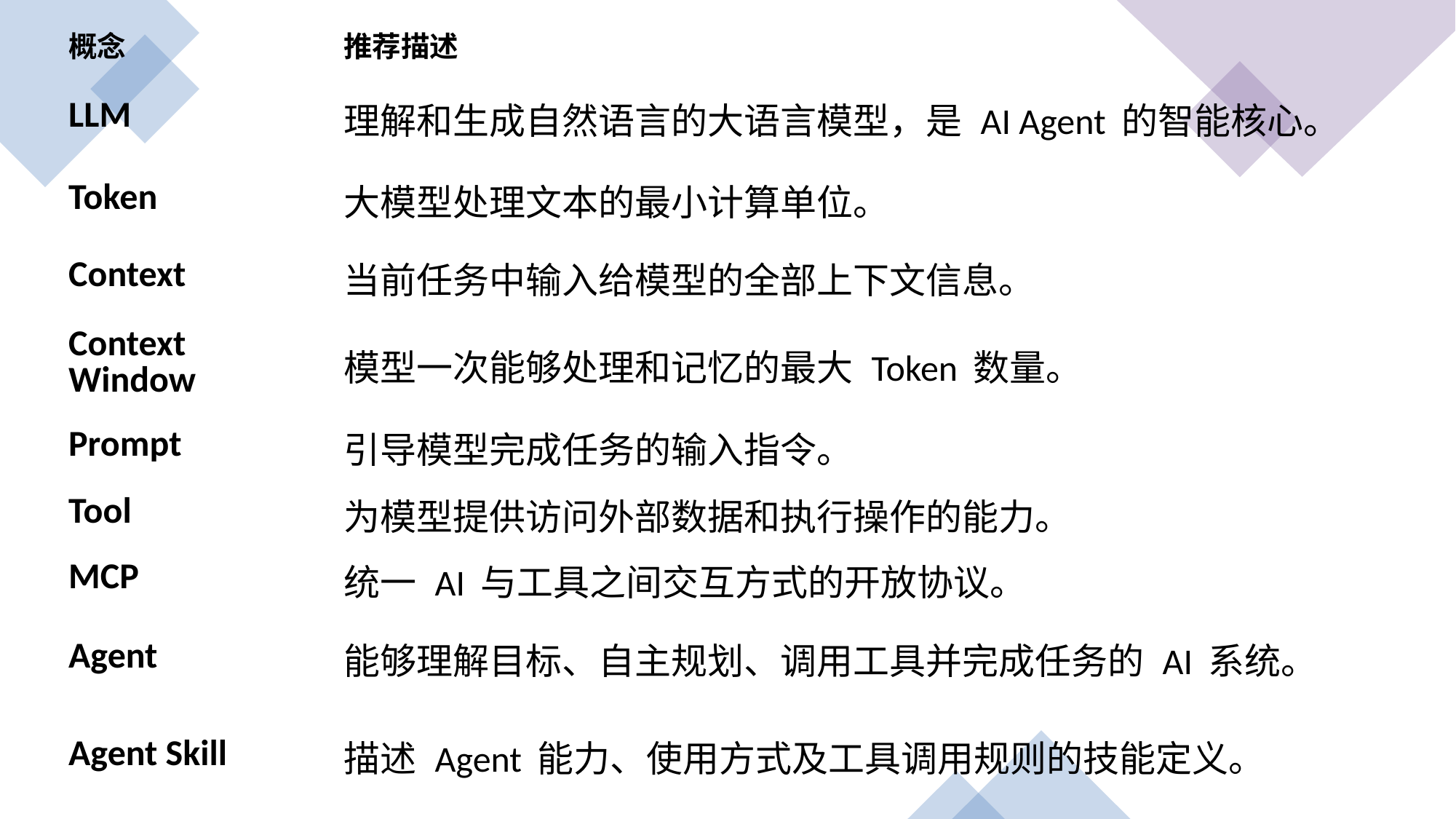

| 概念 | 推荐描述 |
| --- | --- |
| LLM | 理解和生成自然语言的大语言模型，是 AI Agent 的智能核心。 |
| Token | 大模型处理文本的最小计算单位。 |
| Context | 当前任务中输入给模型的全部上下文信息。 |
| Context Window | 模型一次能够处理和记忆的最大 Token 数量。 |
| Prompt | 引导模型完成任务的输入指令。 |
| Tool | 为模型提供访问外部数据和执行操作的能力。 |
| MCP | 统一 AI 与工具之间交互方式的开放协议。 |
| Agent | 能够理解目标、自主规划、调用工具并完成任务的 AI 系统。 |
| Agent Skill | 描述 Agent 能力、使用方式及工具调用规则的技能定义。 |